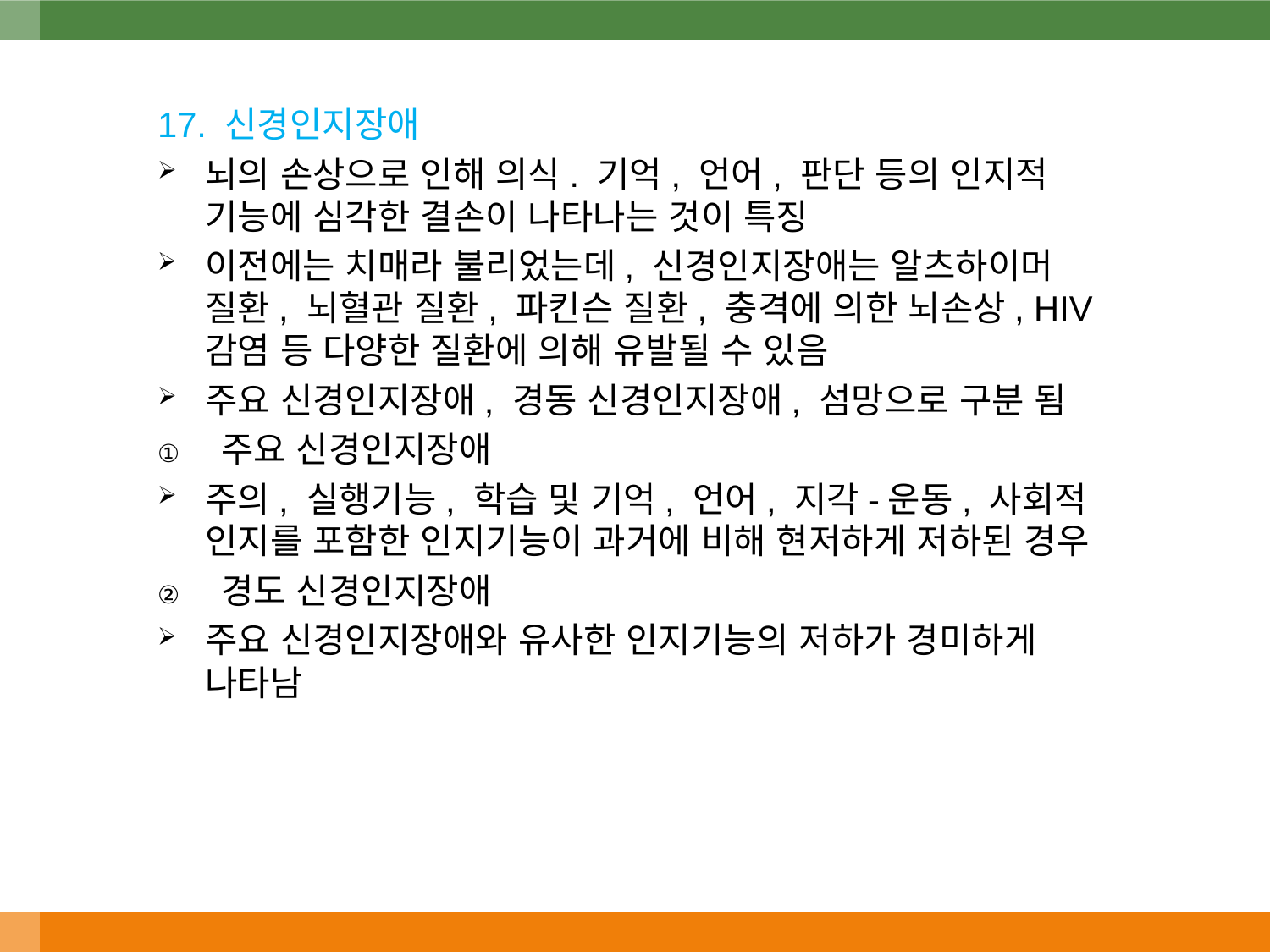

17. 신경인지장애
뇌의 손상으로 인해 의식. 기억, 언어, 판단 등의 인지적 기능에 심각한 결손이 나타나는 것이 특징
이전에는 치매라 불리었는데, 신경인지장애는 알츠하이머 질환, 뇌혈관 질환, 파킨슨 질환, 충격에 의한 뇌손상, HIV감염 등 다양한 질환에 의해 유발될 수 있음
주요 신경인지장애, 경동 신경인지장애, 섬망으로 구분 됨
주요 신경인지장애
주의, 실행기능, 학습 및 기억, 언어, 지각-운동, 사회적 인지를 포함한 인지기능이 과거에 비해 현저하게 저하된 경우
경도 신경인지장애
주요 신경인지장애와 유사한 인지기능의 저하가 경미하게 나타남